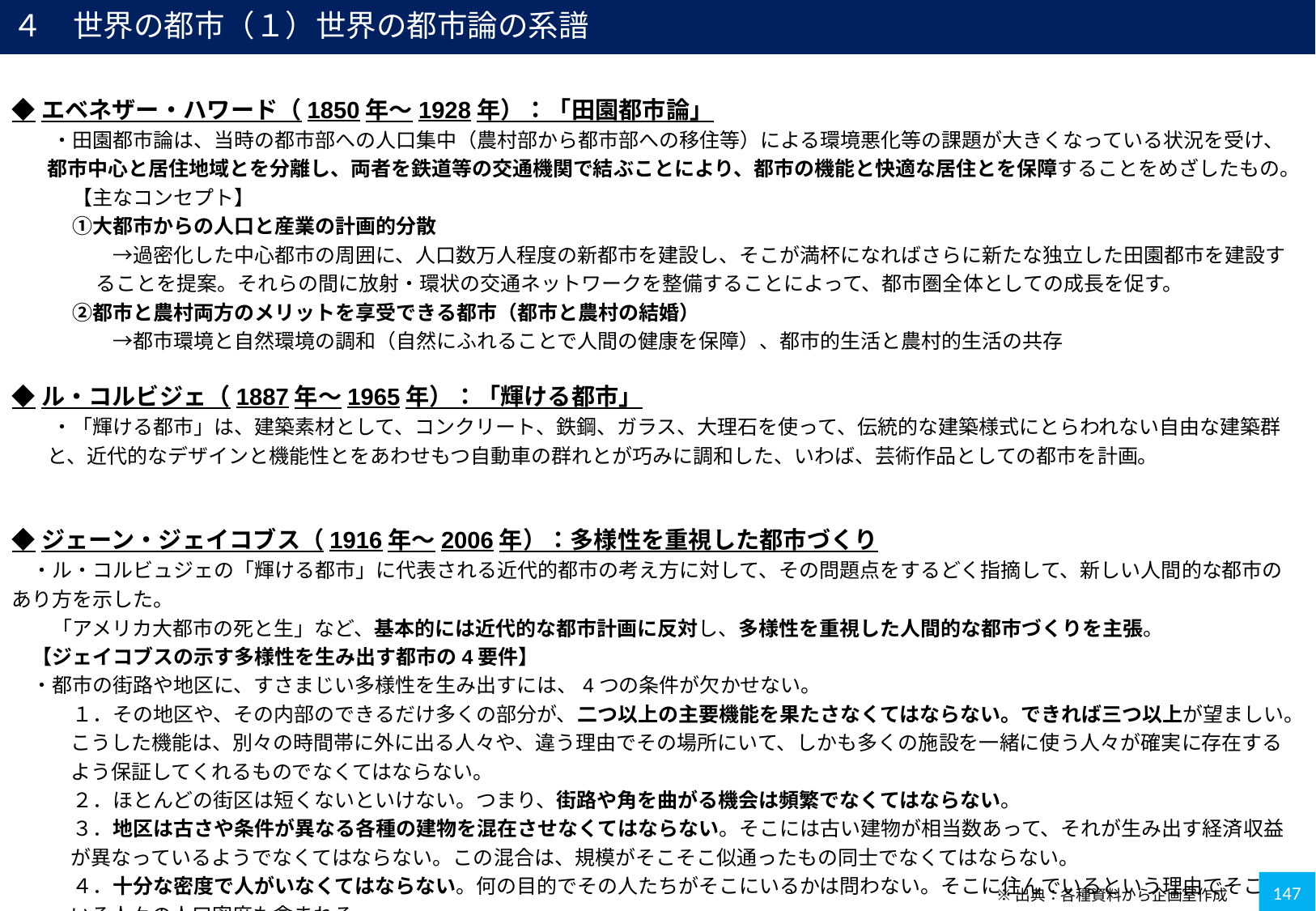

４　世界の都市（１）世界の都市論の系譜
◆エベネザー・ハワード（1850年〜1928年）：「田園都市論」
　　・田園都市論は、当時の都市部への人口集中（農村部から都市部への移住等）による環境悪化等の課題が大きくなっている状況を受け、都市中心と居住地域とを分離し、両者を鉄道等の交通機関で結ぶことにより、都市の機能と快適な居住とを保障することをめざしたもの。
　　　【主なコンセプト】
　　　①大都市からの人口と産業の計画的分散
　　　　　→過密化した中心都市の周囲に、人口数万人程度の新都市を建設し、そこが満杯になればさらに新たな独立した田園都市を建設することを提案。それらの間に放射・環状の交通ネットワークを整備することによって、都市圏全体としての成長を促す。
　　　②都市と農村両方のメリットを享受できる都市（都市と農村の結婚）
　　　　　→都市環境と自然環境の調和（自然にふれることで人間の健康を保障）、都市的生活と農村的生活の共存

◆ル・コルビジェ（1887年〜1965年）：「輝ける都市」
　　・「輝ける都市」は、建築素材として、コンクリート、鉄鋼、ガラス、大理石を使って、伝統的な建築様式にとらわれない自由な建築群と、近代的なデザインと機能性とをあわせもつ自動車の群れとが巧みに調和した、いわば、芸術作品としての都市を計画。

◆ジェーン・ジェイコブス（1916年〜2006年）：多様性を重視した都市づくり
　・ル・コルビュジェの「輝ける都市」に代表される近代的都市の考え方に対して、その問題点をするどく指摘して、新しい人間的な都市のあり方を示した。
　　「アメリカ大都市の死と生」など、基本的には近代的な都市計画に反対し、多様性を重視した人間的な都市づくりを主張。
　【ジェイコブスの示す多様性を生み出す都市の4要件】
　・都市の街路や地区に、すさまじい多様性を生み出すには、4つの条件が欠かせない。
　　　１．その地区や、その内部のできるだけ多くの部分が、二つ以上の主要機能を果たさなくてはならない。できれば三つ以上が望ましい。こうした機能は、別々の時間帯に外に出る人々や、違う理由でその場所にいて、しかも多くの施設を一緒に使う人々が確実に存在するよう保証してくれるものでなくてはならない。
　　　２．ほとんどの街区は短くないといけない。つまり、街路や角を曲がる機会は頻繁でなくてはならない。
　　　３．地区は古さや条件が異なる各種の建物を混在させなくてはならない。そこには古い建物が相当数あって、それが生み出す経済収益が異なっているようでなくてはならない。この混合は、規模がそこそこ似通ったもの同士でなくてはならない。
　　　４．十分な密度で人がいなくてはならない。何の目的でその人たちがそこにいるかは問わない。そこに住んでいるという理由でそこにいる人々の人口密度も含まれる。
147
※出典：各種資料から企画室作成